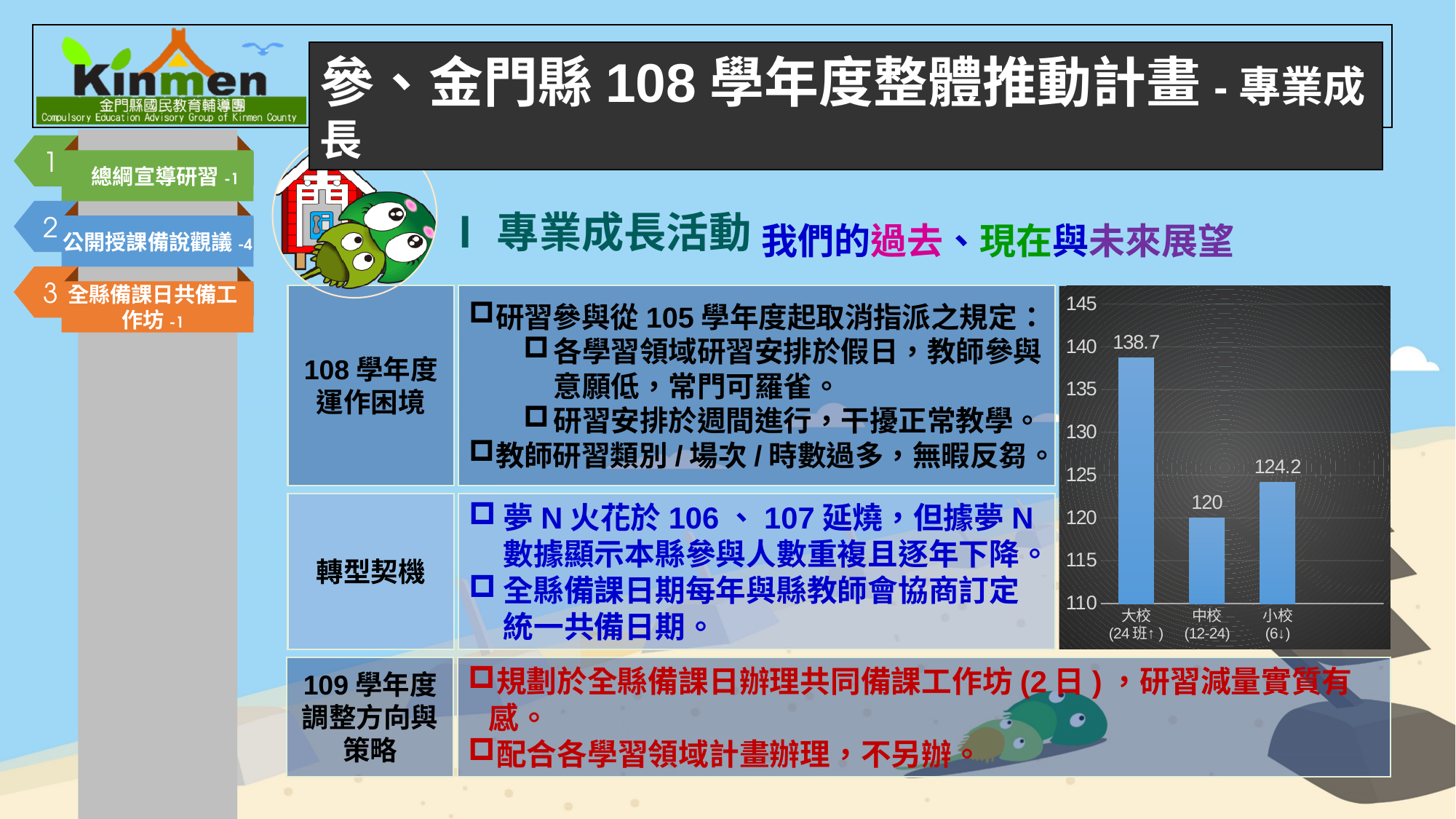

參、金門縣108學年度整體推動計畫-專業成長

1

總綱宣導研習-1
我們的過去、現在與未來展望
Ⅰ專業成長活動
2

公開授課備說觀議-4
3
全縣備課日共備工作坊-1

108學年度運作困境
研習參與從105學年度起取消指派之規定：
各學習領域研習安排於假日，教師參與意願低，常門可羅雀。
研習安排於週間進行，干擾正常教學。
教師研習類別/場次/時數過多，無暇反芻。

### Chart

| Category | 時數 |
|---|---|
| 大校
(24班↑) | 138.7 |
| 中校
(12-24) | 120.0 |
| 小校
(6↓) | 124.2 |
轉型契機
夢N火花於106、107延燒，但據夢N數據顯示本縣參與人數重複且逐年下降。
全縣備課日期每年與縣教師會協商訂定統一共備日期。
109學年度調整方向與策略
規劃於全縣備課日辦理共同備課工作坊(2日)，研習減量實質有感。
配合各學習領域計畫辦理，不另辦。